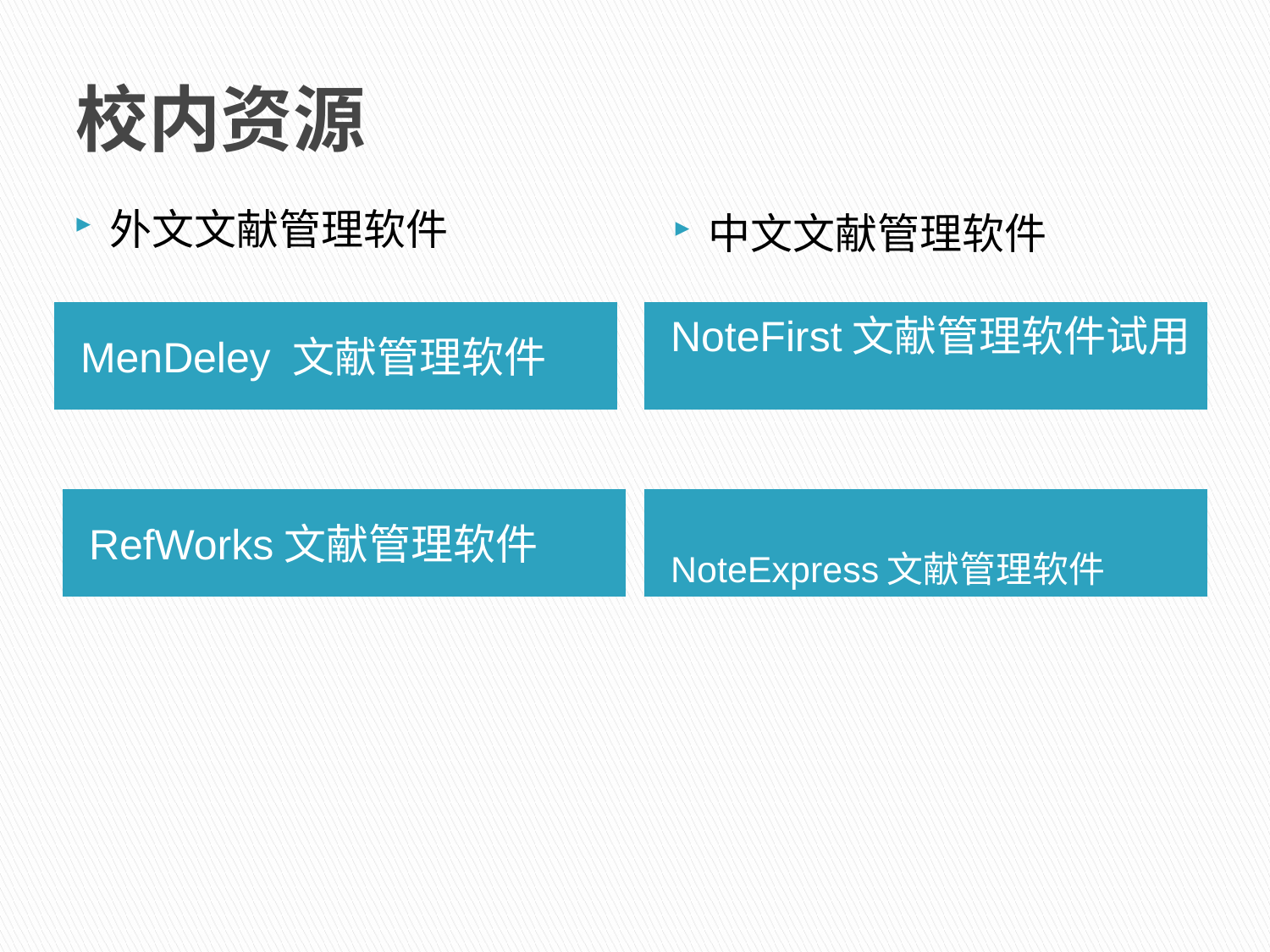

# 校内资源
外文文献管理软件
中文文献管理软件
MenDeley 文献管理软件
NoteFirst文献管理软件试用

RefWorks文献管理软件

NoteExpress文献管理软件

7